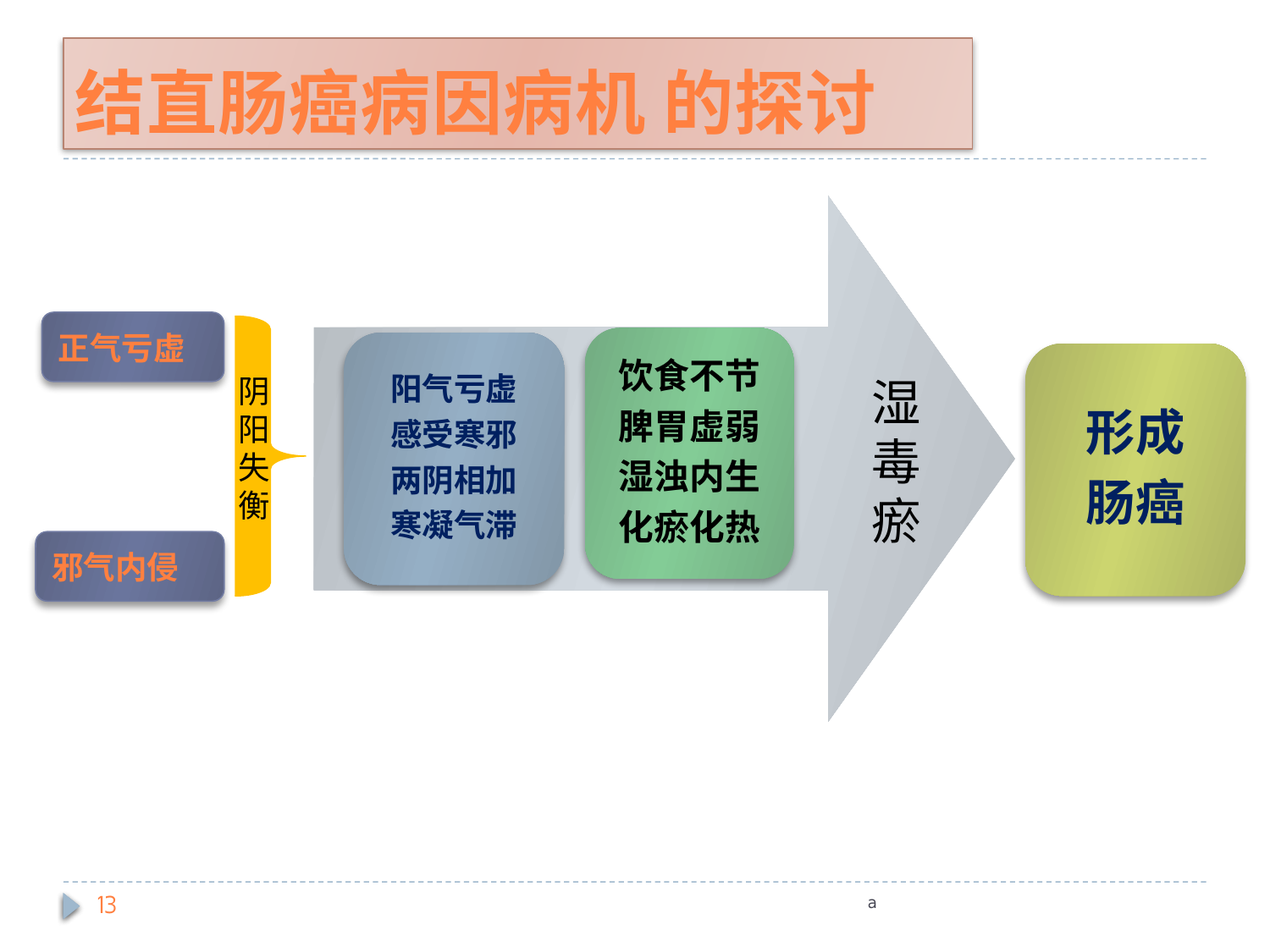

# 结直肠癌病因病机 的探讨

饮食不节
脾胃虚弱
湿浊内生
化瘀化热
阳气亏虚
感受寒邪
两阴相加
寒凝气滞
形成
肠癌
正气亏虚

阴阳失衡
湿
毒
瘀
邪气内侵
13
a